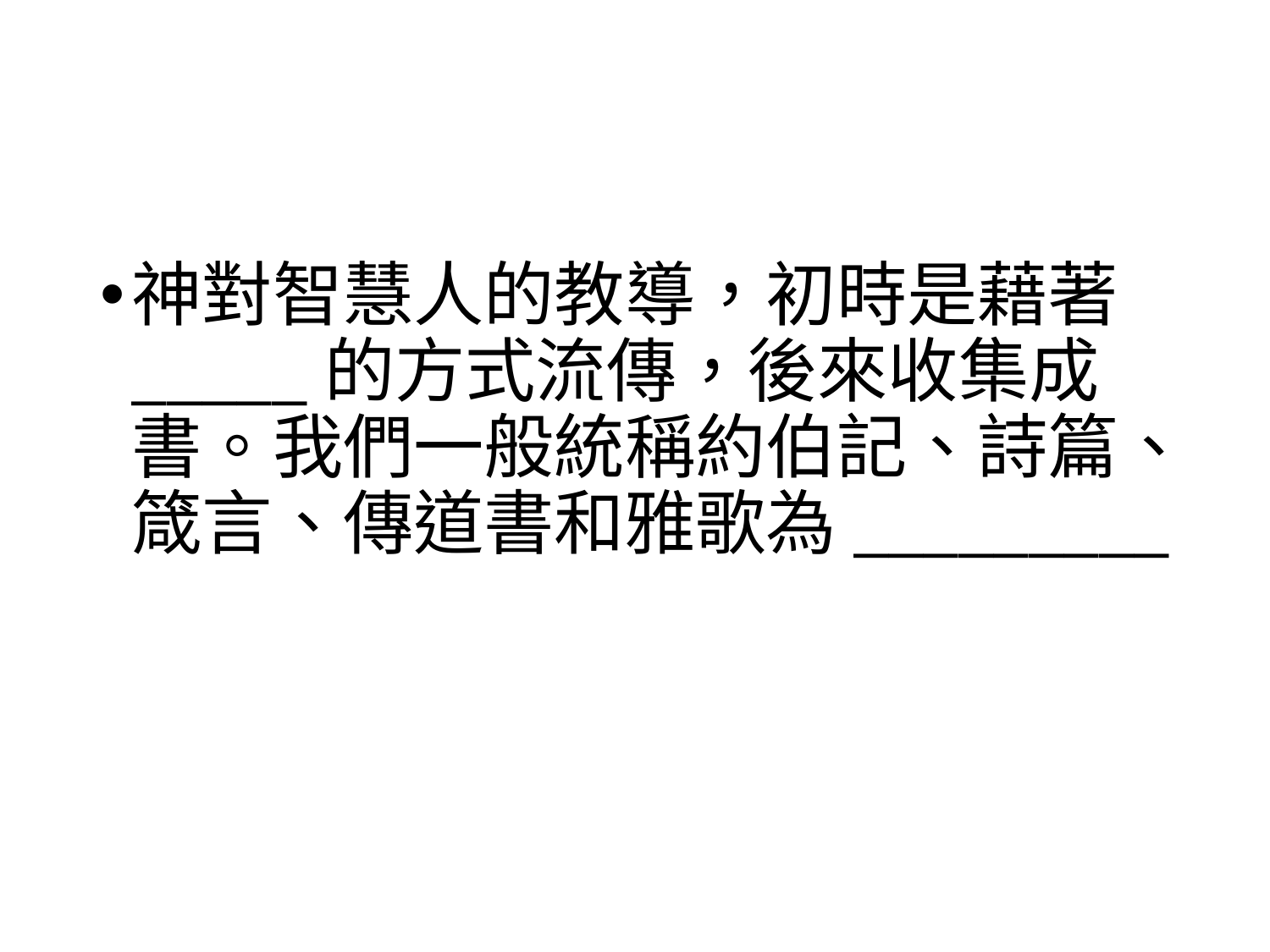

#
神對智慧人的教導，初時是藉著_____的方式流傳，後來收集成書。我們一般統稱約伯記、詩篇、箴言、傳道書和雅歌為_________